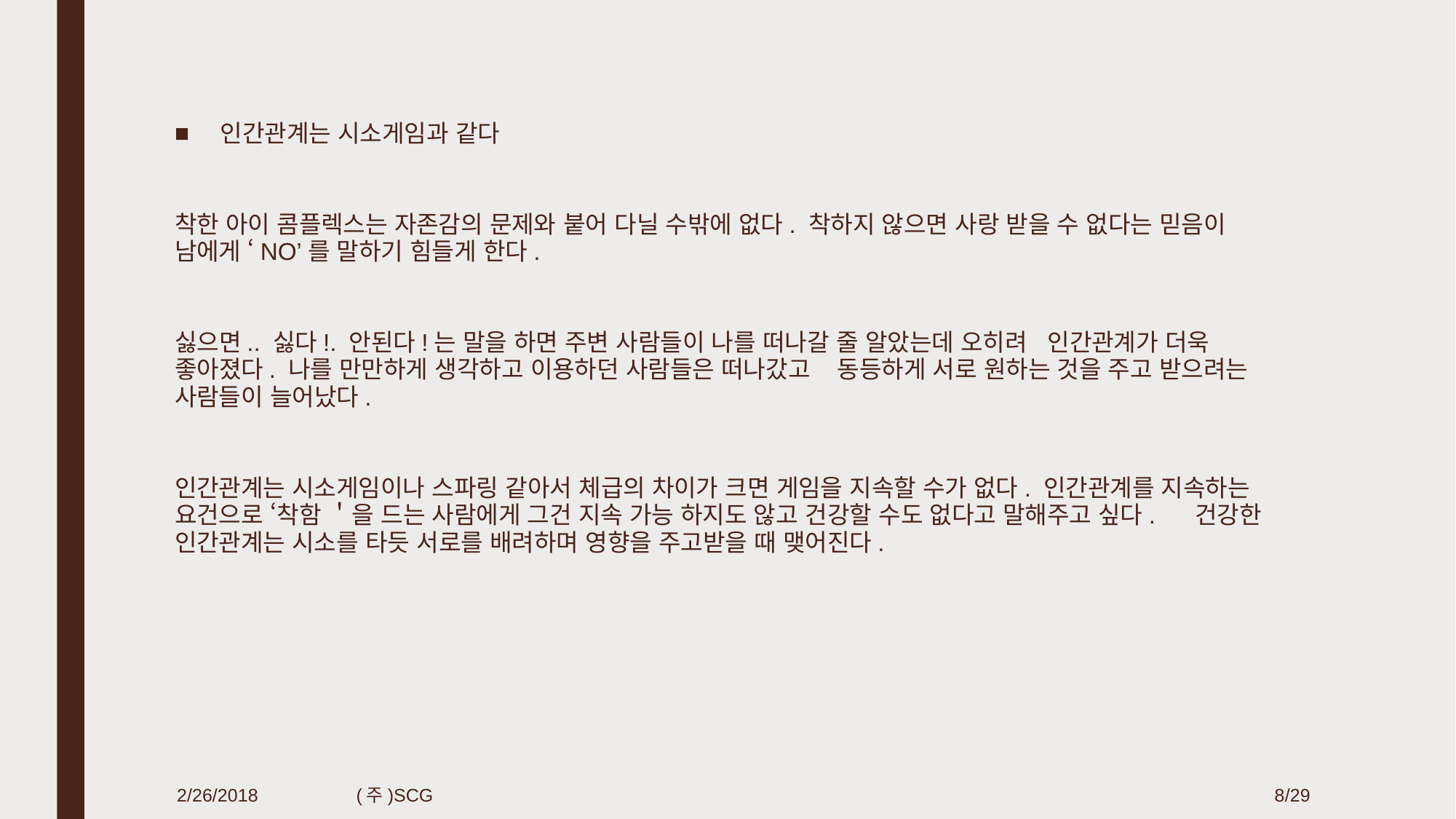

인간관계는 시소게임과 같다

착한 아이 콤플렉스는 자존감의 문제와 붙어 다닐 수밖에 없다. 착하지 않으면 사랑 받을 수 없다는 믿음이 남에게 ‘NO’를 말하기 힘들게 한다.

싫으면.. 싫다!. 안된다!는 말을 하면 주변 사람들이 나를 떠나갈 줄 알았는데 오히려   인간관계가 더욱 좋아졌다. 나를 만만하게 생각하고 이용하던 사람들은 떠나갔고    동등하게 서로 원하는 것을 주고 받으려는  사람들이 늘어났다.

인간관계는 시소게임이나 스파링 같아서 체급의 차이가 크면 게임을 지속할 수가 없다. 인간관계를 지속하는 요건으로 ‘착함 ＇을 드는 사람에게 그건 지속 가능 하지도 않고 건강할 수도 없다고 말해주고 싶다.     건강한 인간관계는 시소를 타듯 서로를 배려하며 영향을 주고받을 때 맺어진다.
2/26/2018
(주)SCG
8/29